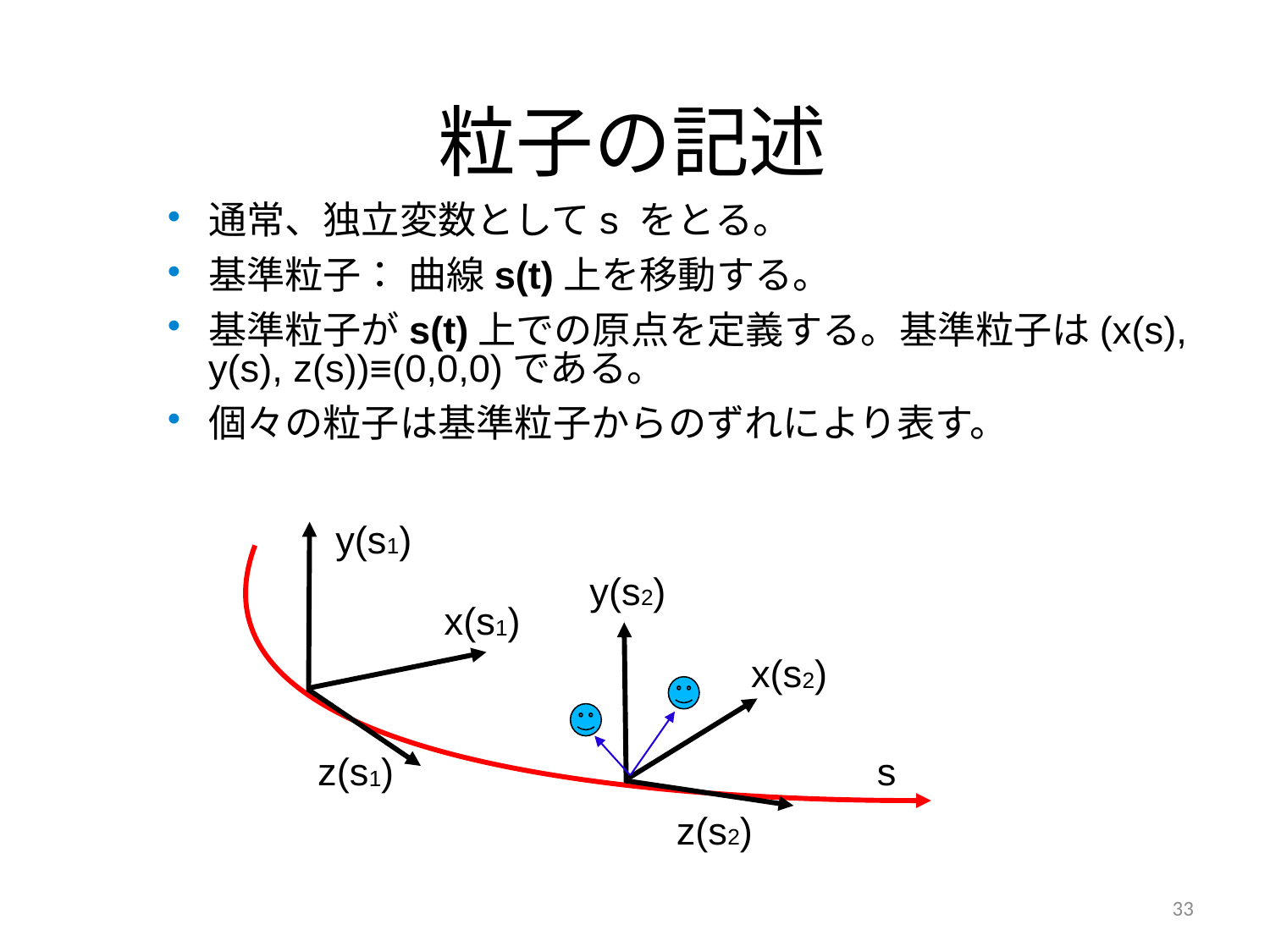

# 粒子の記述
通常、独立変数としてs をとる。
基準粒子： 曲線s(t)上を移動する。
基準粒子がs(t)上での原点を定義する。基準粒子は(x(s), y(s), z(s))≡(0,0,0)である。
個々の粒子は基準粒子からのずれにより表す。
y(s1)

y(s2)
x(s1)

x(s2)

s
z(s1)

z(s2)
33